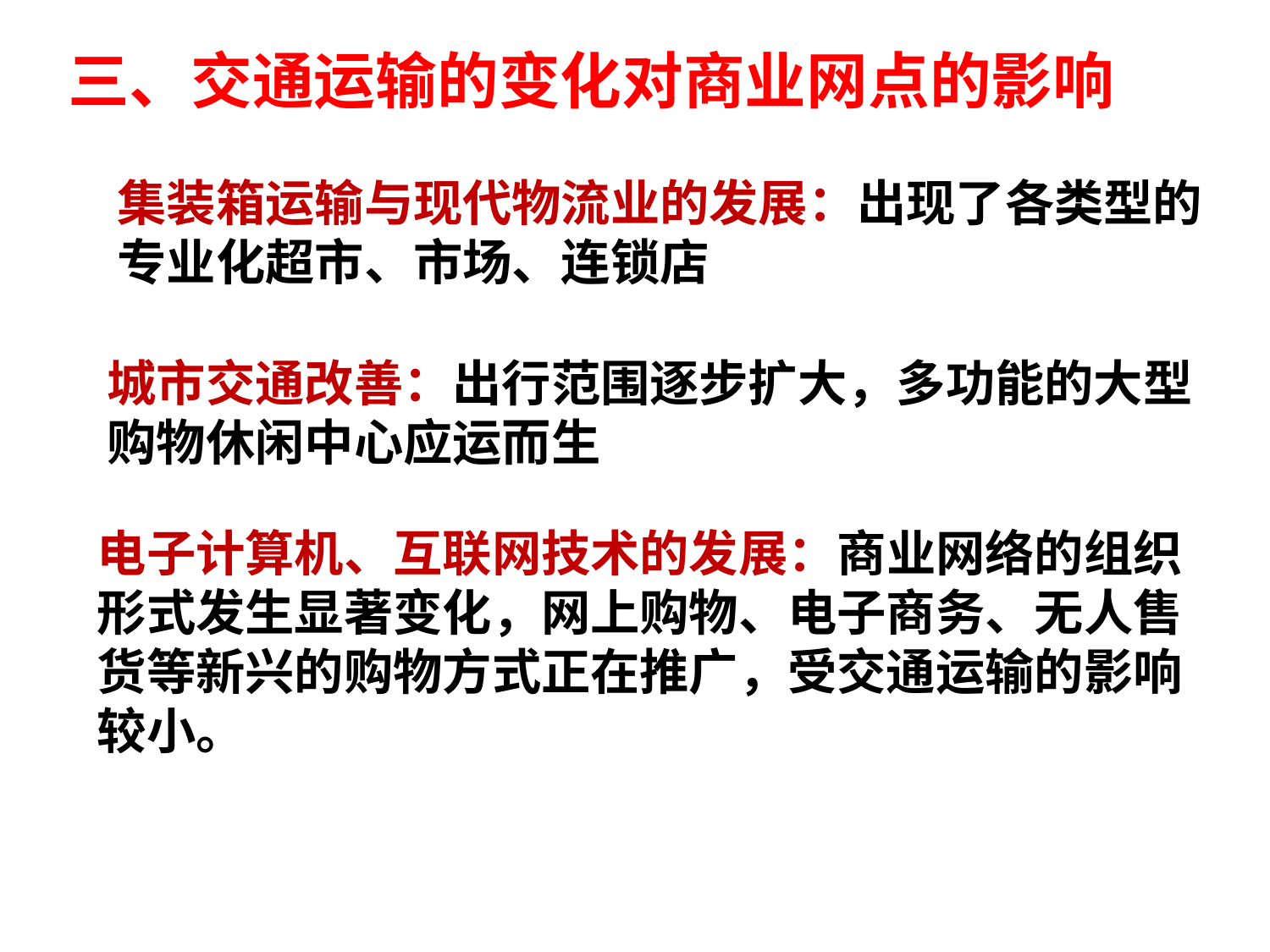

# 三、交通运输的变化对商业网点的影响
集装箱运输与现代物流业的发展：出现了各类型的专业化超市、市场、连锁店
城市交通改善：出行范围逐步扩大，多功能的大型购物休闲中心应运而生
电子计算机、互联网技术的发展：商业网络的组织形式发生显著变化，网上购物、电子商务、无人售货等新兴的购物方式正在推广，受交通运输的影响较小。